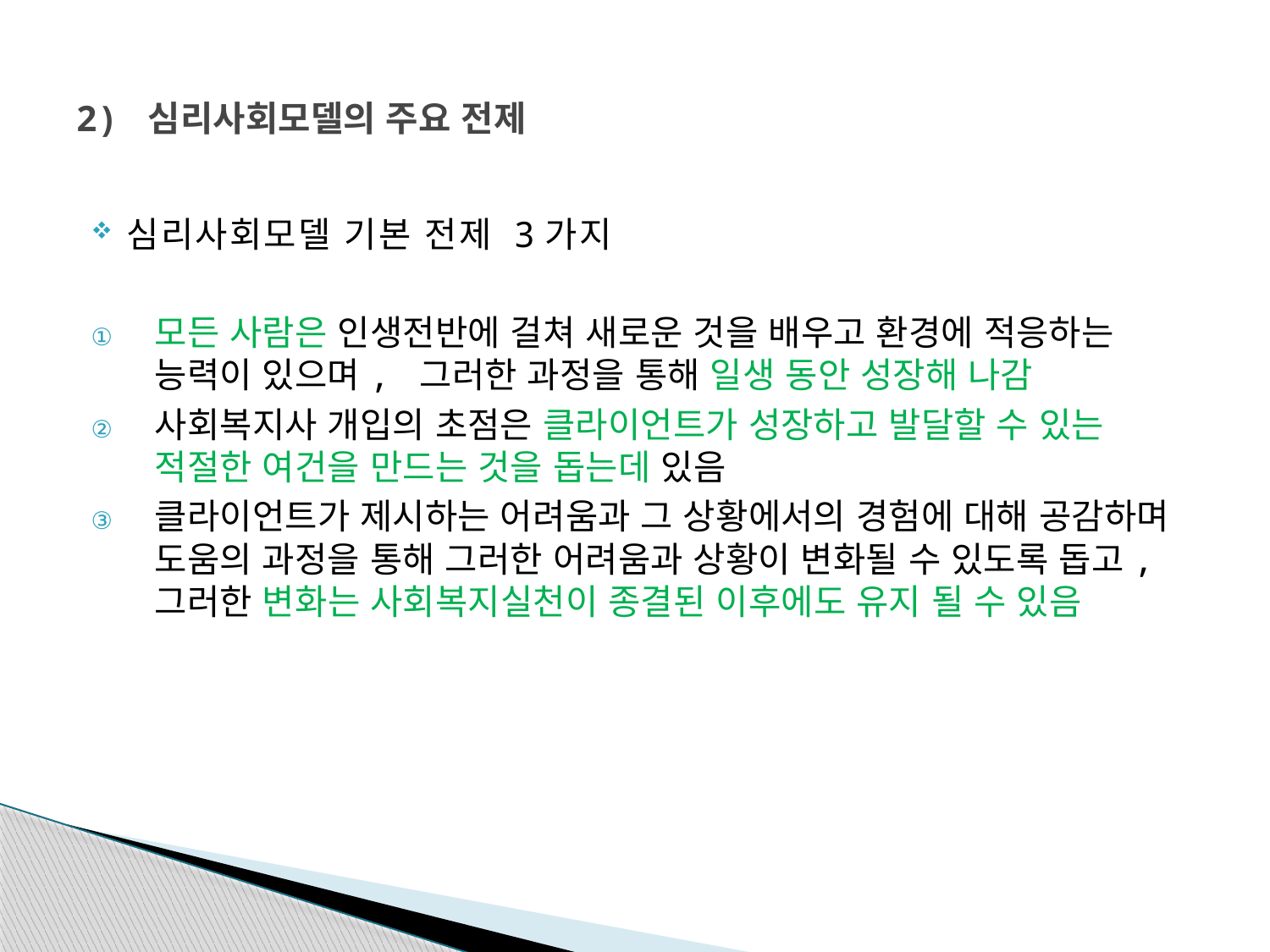

# 2) 심리사회모델의 주요 전제
심리사회모델 기본 전제 3가지

모든 사람은 인생전반에 걸쳐 새로운 것을 배우고 환경에 적응하는 능력이 있으며, 그러한 과정을 통해 일생 동안 성장해 나감
사회복지사 개입의 초점은 클라이언트가 성장하고 발달할 수 있는 적절한 여건을 만드는 것을 돕는데 있음
클라이언트가 제시하는 어려움과 그 상황에서의 경험에 대해 공감하며 도움의 과정을 통해 그러한 어려움과 상황이 변화될 수 있도록 돕고, 그러한 변화는 사회복지실천이 종결된 이후에도 유지 될 수 있음